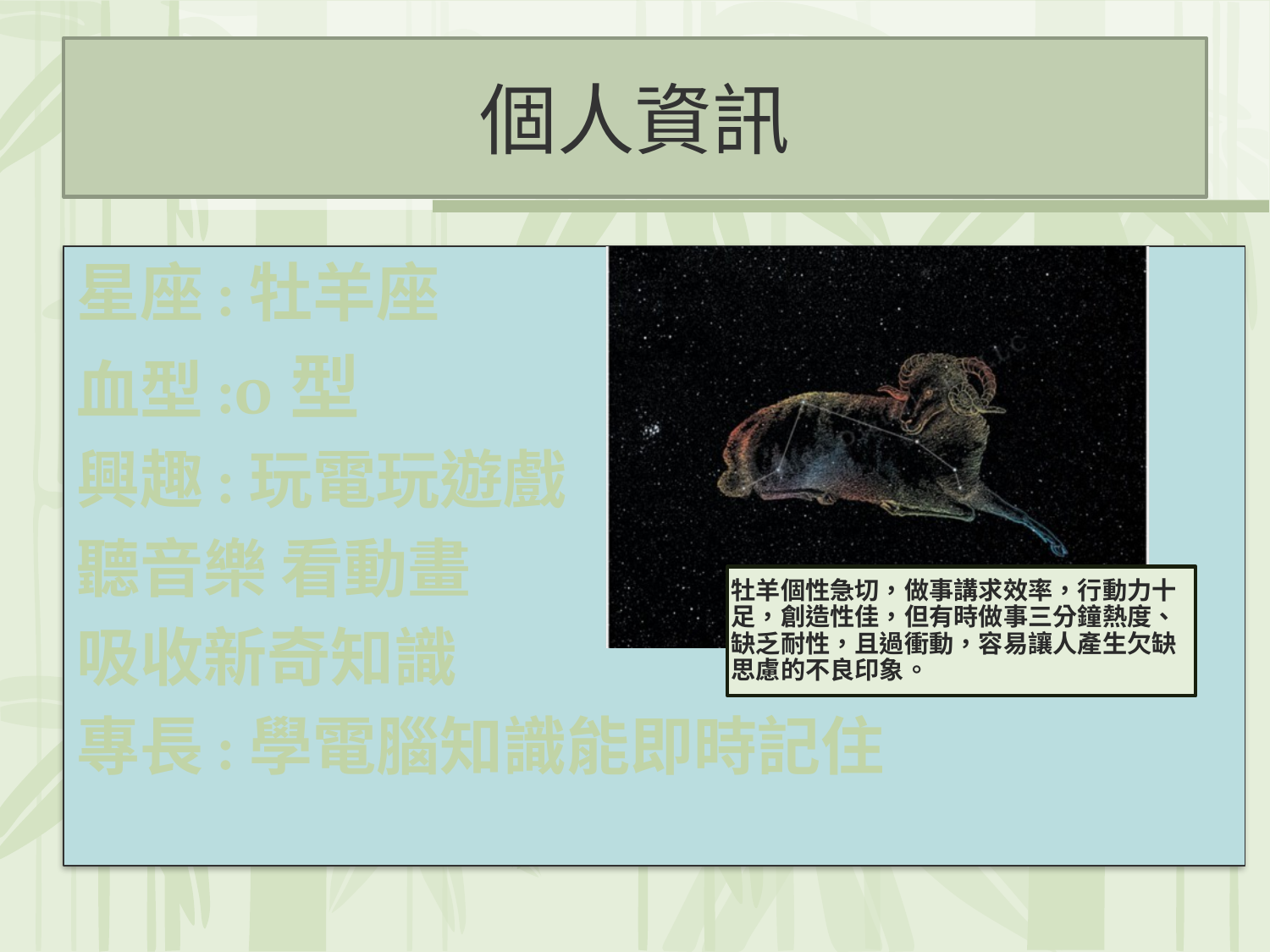

# 個人資訊
星座:牡羊座
血型:o型
興趣:玩電玩遊戲
聽音樂 看動畫
吸收新奇知識
專長:學電腦知識能即時記住

牡羊個性急切，做事講求效率，行動力十足，創造性佳，但有時做事三分鐘熱度、缺乏耐性，且過衝動，容易讓人產生欠缺思慮的不良印象。